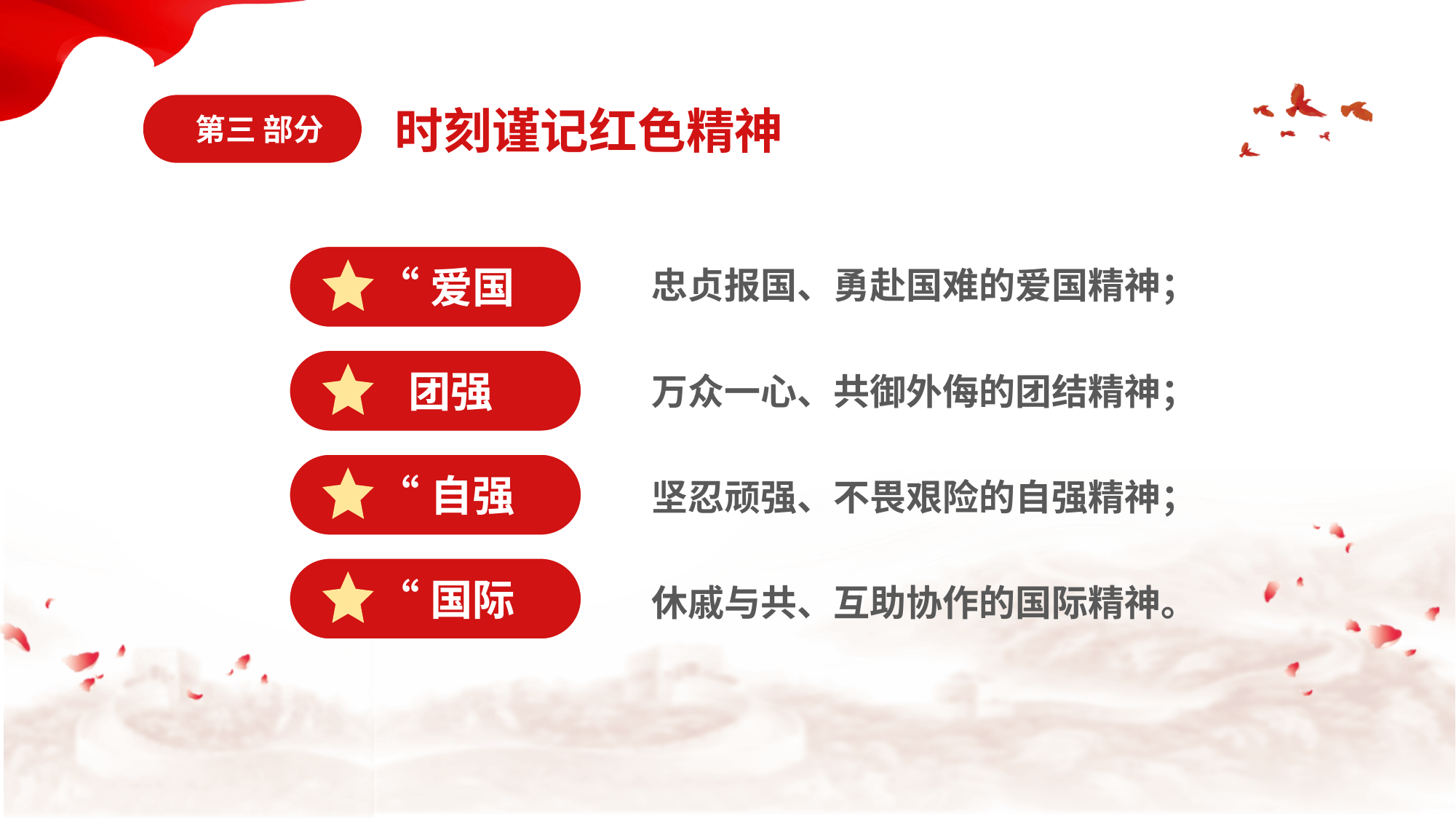

第三 部分
时刻谨记红色精神

“爱国
忠贞报国、勇赴国难的爱国精神；

  团强
万众一心、共御外侮的团结精神；

“自强
坚忍顽强、不畏艰险的自强精神；

“国际
休戚与共、互助协作的国际精神。